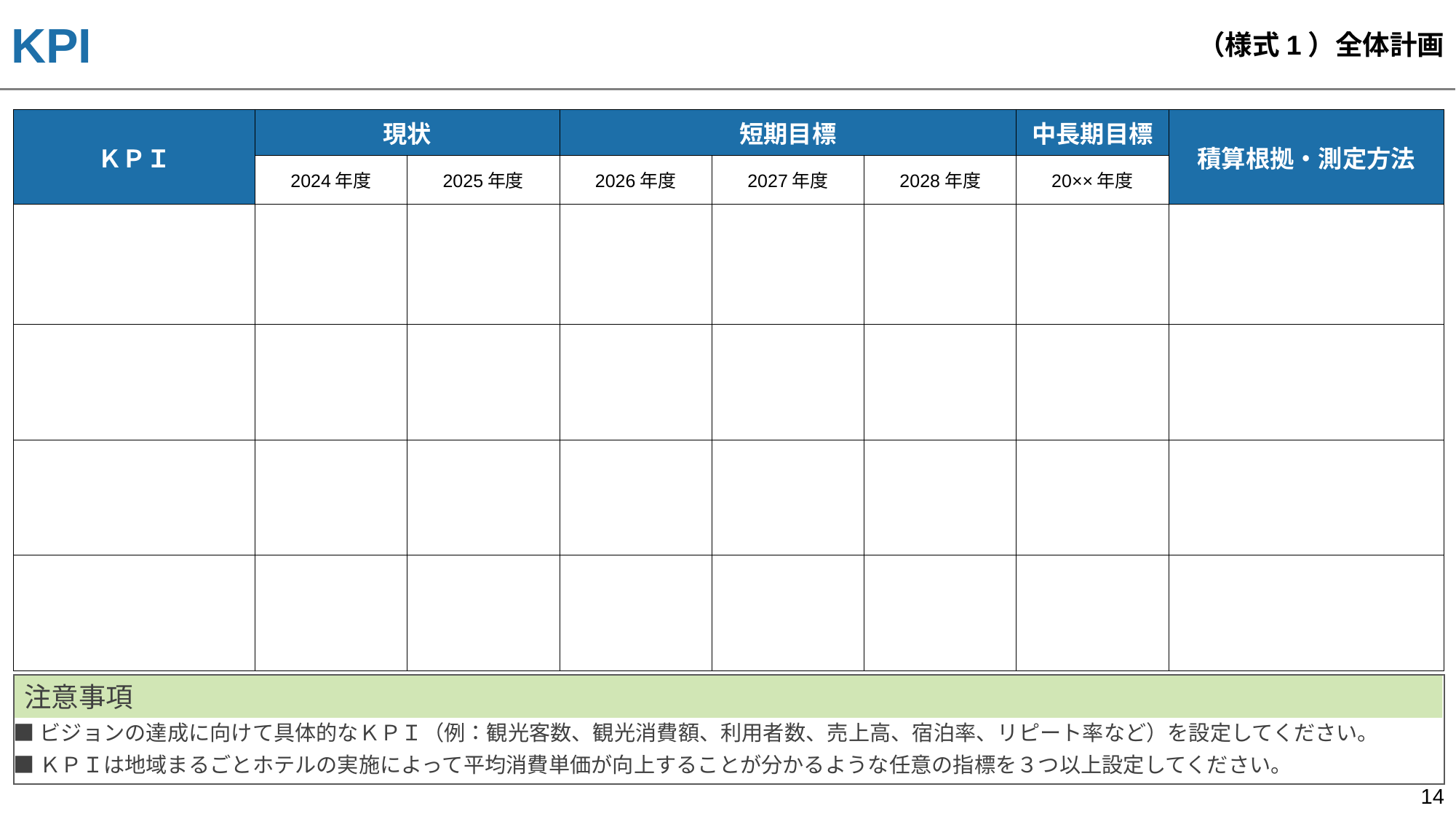

KPI
（様式1）全体計画
| ＫＰＩ | 現状 |  | 短期目標 |  |  | 中長期目標 | 積算根拠・測定方法 |
| --- | --- | --- | --- | --- | --- | --- | --- |
|  | 2024年度 | 2025年度 | 2026年度 | 2027年度 | 2028年度 | 20××年度 |  |
|  |  |  |  |  |  |  |  |
|  |  |  |  |  |  |  |  |
|  |  |  |  |  |  |  |  |
|  |  |  |  |  |  |  |  |

注意事項
■ビジョンの達成に向けて具体的なＫＰＩ（例：観光客数、観光消費額、利用者数、売上高、宿泊率、リピート率など）を設定してください。
■ＫＰＩは地域まるごとホテルの実施によって平均消費単価が向上することが分かるような任意の指標を３つ以上設定してください。
14